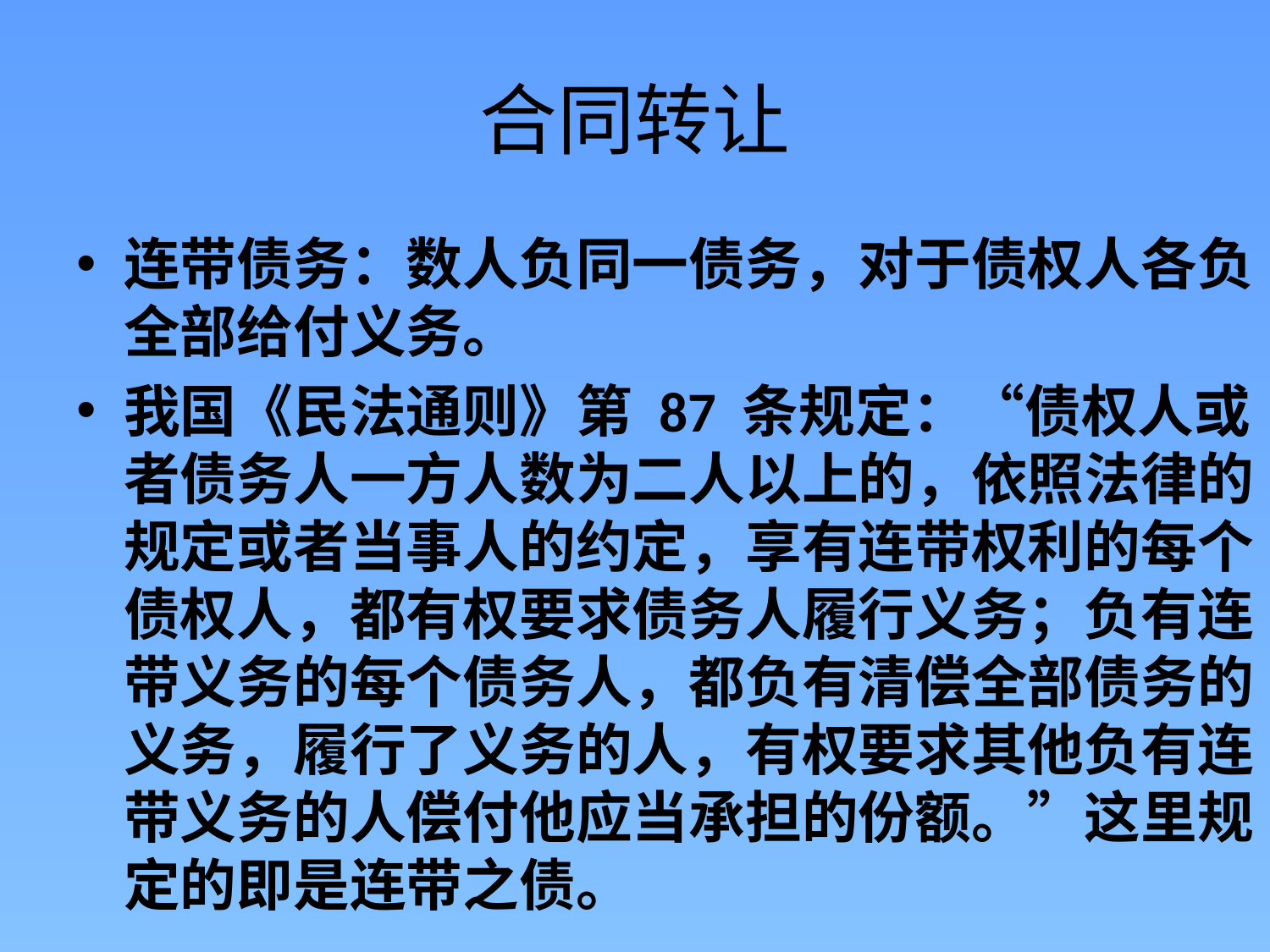

# 合同转让
连带债务：数人负同一债务，对于债权人各负全部给付义务。
我国《民法通则》第 87 条规定：“债权人或者债务人一方人数为二人以上的，依照法律的规定或者当事人的约定，享有连带权利的每个债权人，都有权要求债务人履行义务；负有连带义务的每个债务人，都负有清偿全部债务的义务，履行了义务的人，有权要求其他负有连带义务的人偿付他应当承担的份额。”这里规定的即是连带之债。